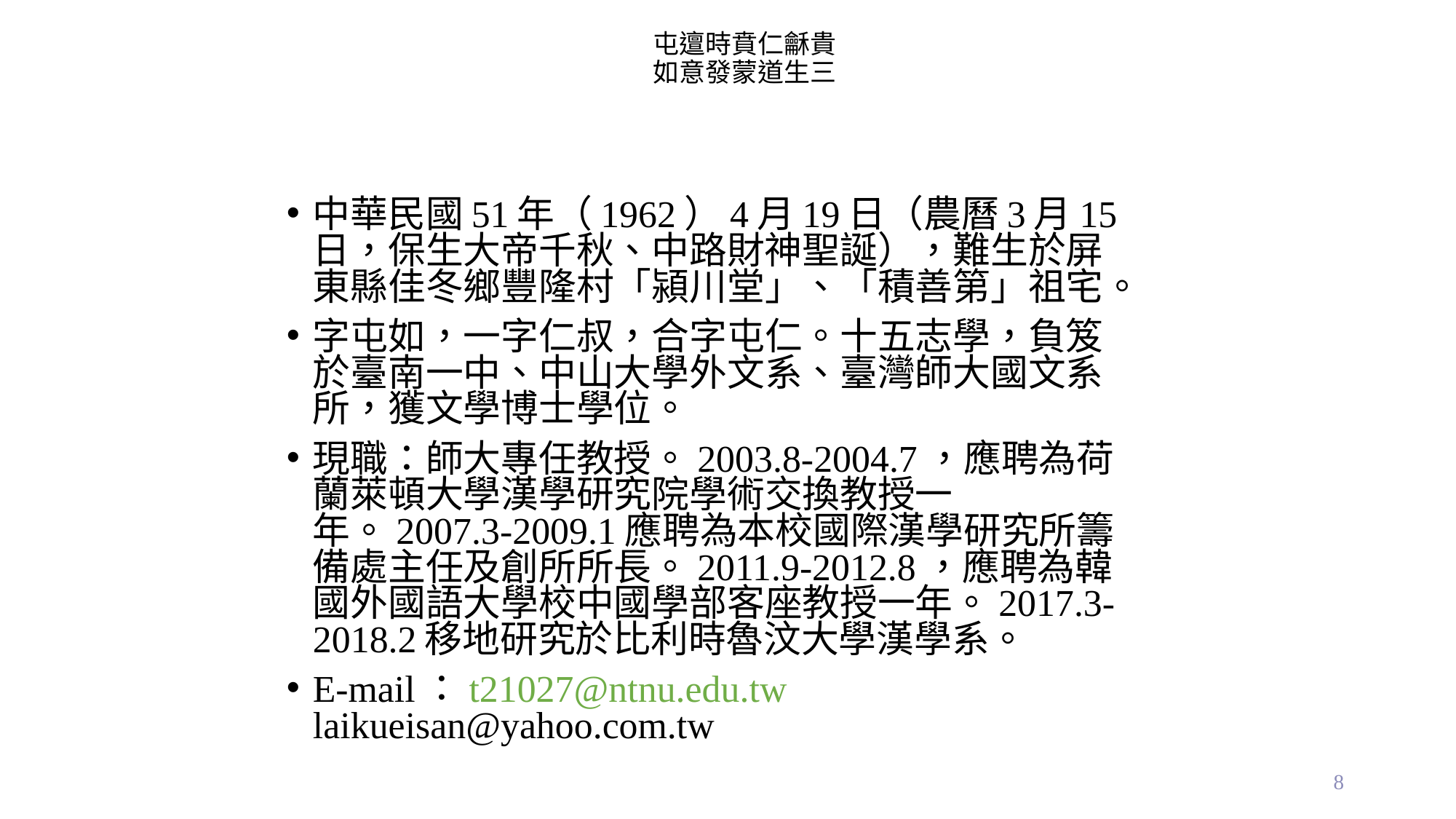

# 屯邅時賁仁龢貴 如意發蒙道生三

中華民國51年（1962）4月19日（農曆3月15日，保生大帝千秋、中路財神聖誕），難生於屏東縣佳冬鄉豐隆村「潁川堂」、「積善第」祖宅。
字屯如，一字仁叔，合字屯仁。十五志學，負笈於臺南一中、中山大學外文系、臺灣師大國文系所，獲文學博士學位。
現職：師大專任教授。2003.8-2004.7，應聘為荷蘭萊頓大學漢學研究院學術交換教授一年。2007.3-2009.1應聘為本校國際漢學研究所籌備處主任及創所所長。2011.9-2012.8，應聘為韓國外國語大學校中國學部客座教授一年。2017.3-2018.2移地研究於比利時魯汶大學漢學系。
E-mail：t21027@ntnu.edu.tw     laikueisan@yahoo.com.tw

8